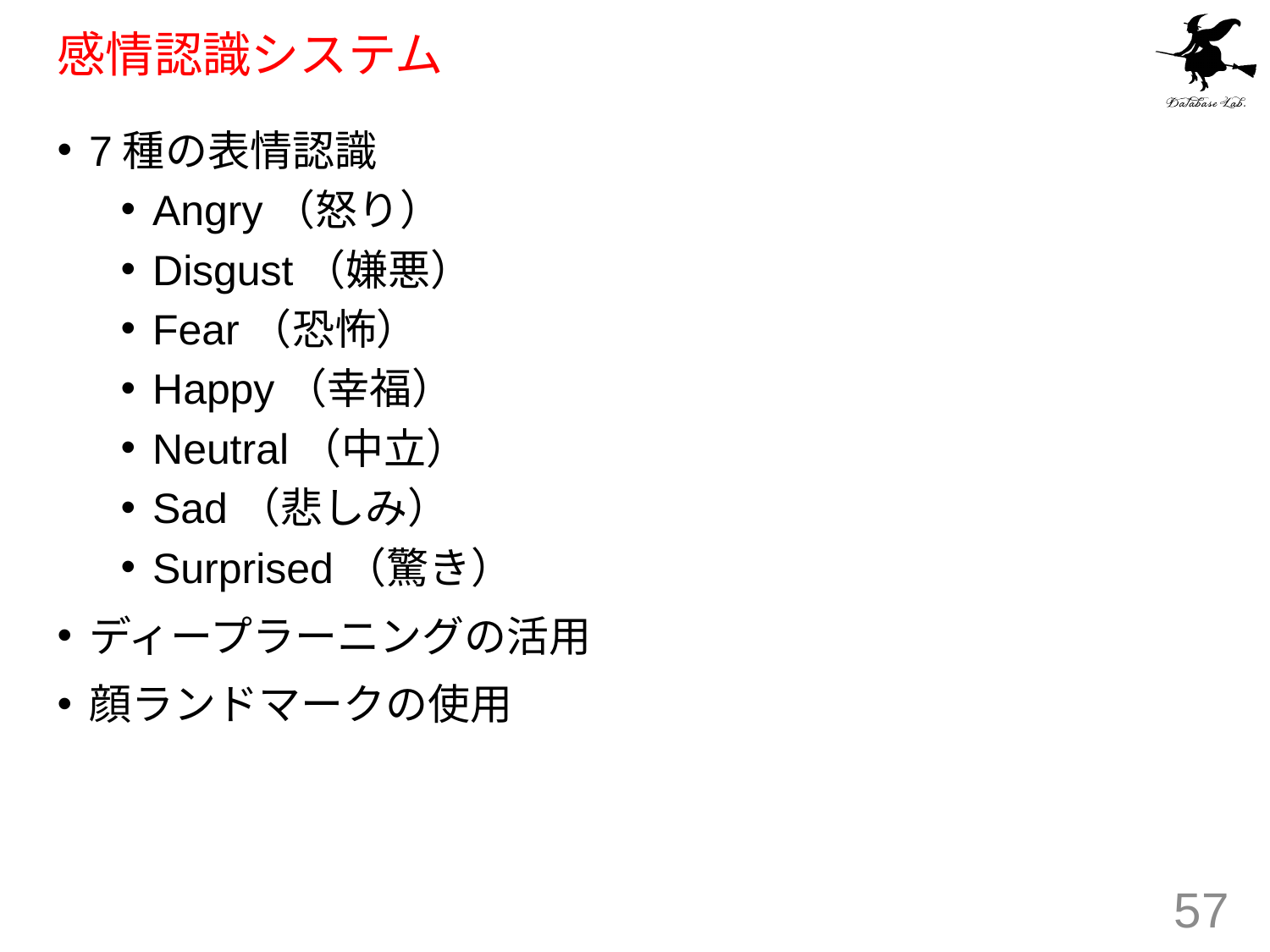

# 感情認識システム
7種の表情認識
Angry（怒り）
Disgust（嫌悪）
Fear（恐怖）
Happy（幸福）
Neutral（中立）
Sad（悲しみ）
Surprised（驚き）
ディープラーニングの活用
顔ランドマークの使用
57